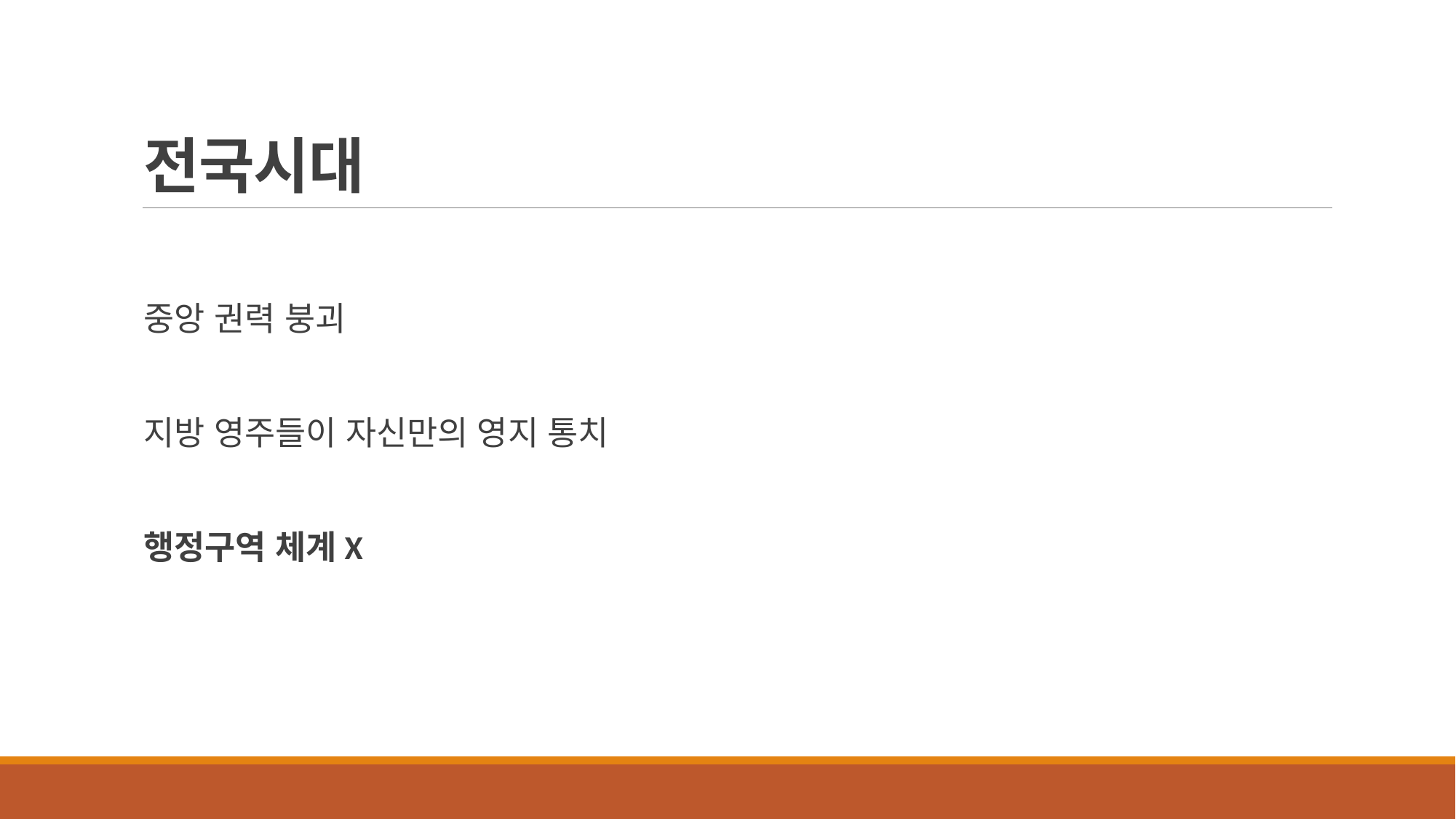

# 전국시대
중앙 권력 붕괴

지방 영주들이 자신만의 영지 통치

행정구역 체계X